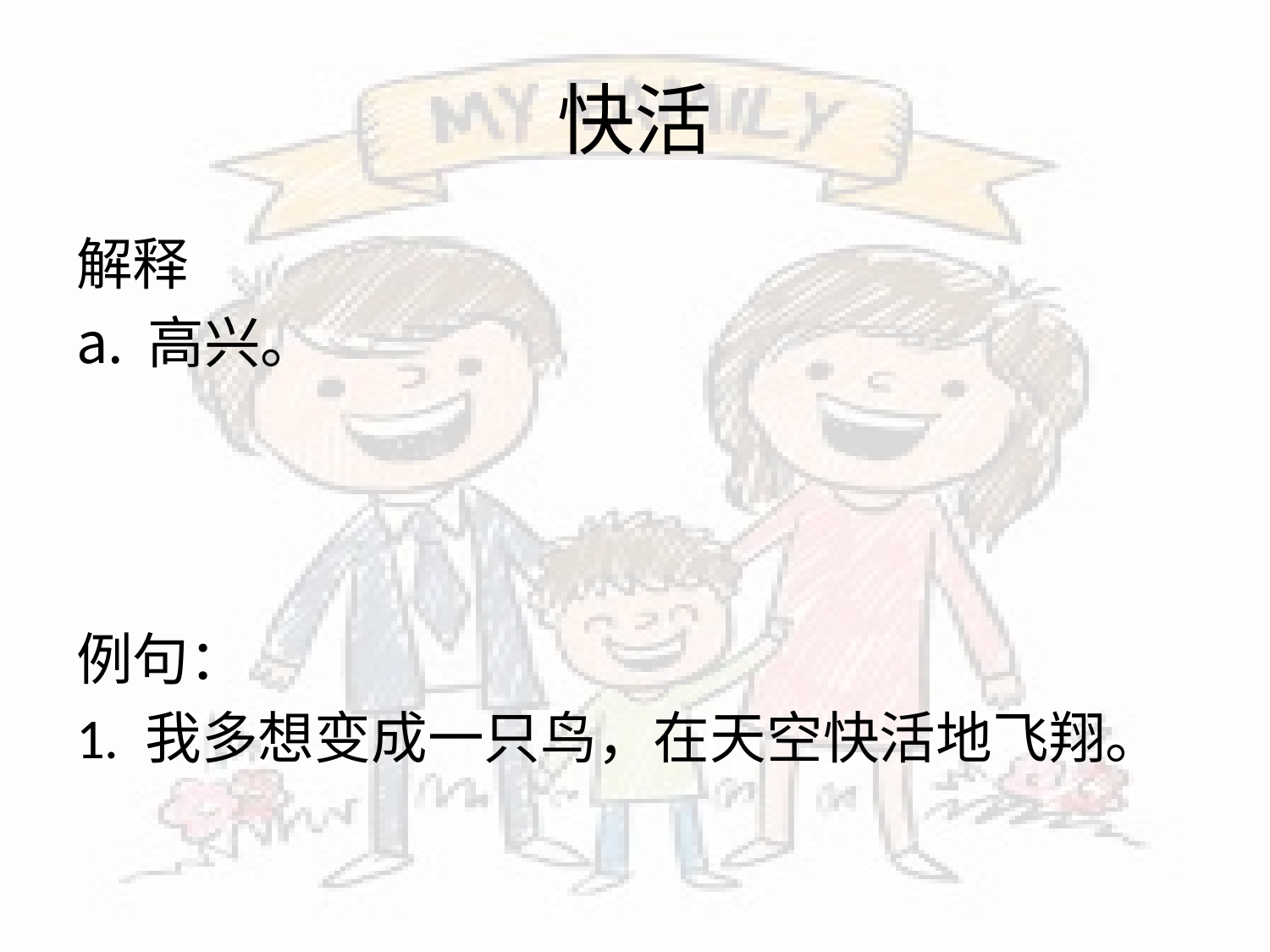

# 快活
解释
高兴。

例句：
1. 我多想变成一只鸟，在天空快活地飞翔。